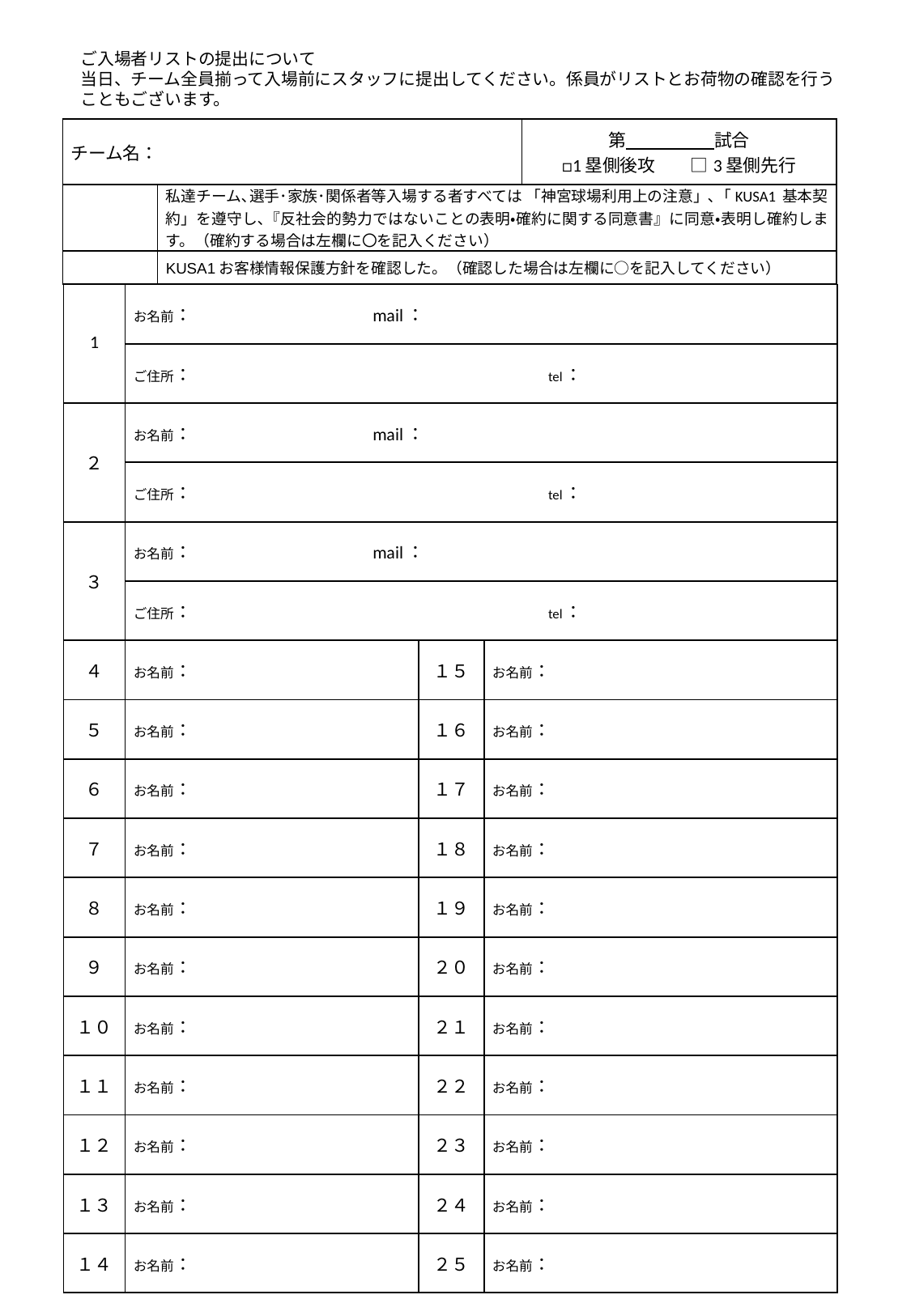

ご入場者リストの提出について
当日、チーム全員揃って入場前にスタッフに提出してください。係員がリストとお荷物の確認を行うこともございます。
| チーム名： |  | 第　　　　　試合 □1塁側後攻　　□3塁側先行 |
| --- | --- | --- |
|  | 私達チーム､選手･家族･関係者等入場する者すべては 「神宮球場利用上の注意」､「KUSA1 基本契約」を遵守し､『反社会的勢力ではないことの表明・確約に関する同意書』に同意・表明し確約します。（確約する場合は左欄に〇を記入ください） |  |
|  | KUSA1お客様情報保護方針を確認した。（確認した場合は左欄に○を記入してください） |  |
| 1 | お名前：　　　　　　　　　　mail： |  |  |
| --- | --- | --- | --- |
|  | ご住所：　　　　　　　　　　　　　　　　　　　　　　　　　　tel： |  |  |
| ２ | お名前：　　　　　　　　　　mail： |  |  |
|  | ご住所：　　　　　　　　　　　　　　　　　　　　　　　　　　tel： |  |  |
| ３ | お名前：　　　　　　　　　　mail： |  |  |
|  | ご住所：　　　　　　　　　　　　　　　　　　　　　　　　　　tel： |  |  |
| ４ | お名前： | １５ | お名前： |
| ５ | お名前： | １６ | お名前： |
| ６ | お名前： | １７ | お名前： |
| ７ | お名前： | １８ | お名前： |
| ８ | お名前： | １９ | お名前： |
| ９ | お名前： | ２０ | お名前： |
| １０ | お名前： | ２１ | お名前： |
| １１ | お名前： | ２２ | お名前： |
| １２ | お名前： | ２３ | お名前： |
| １３ | お名前： | ２４ | お名前： |
| １４ | お名前： | ２５ | お名前： |